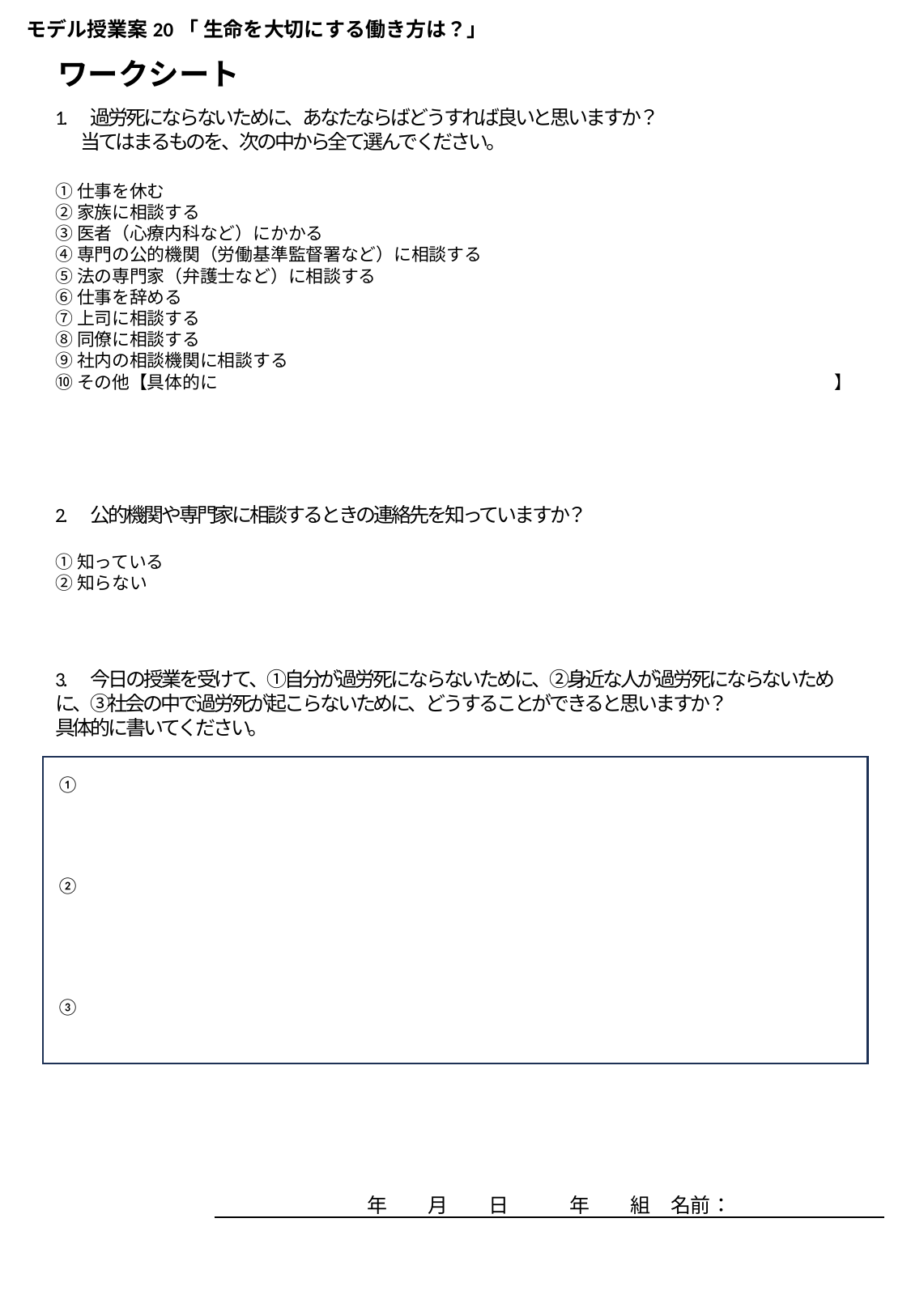

モデル授業案20「 生命を大切にする働き方は？」
ワークシート
1.　過労死にならないために、あなたならばどうすれば良いと思いますか？
　    当てはまるものを、次の中から全て選んでください。
①仕事を休む
②家族に相談する
③医者（心療内科など）にかかる
④専門の公的機関（労働基準監督署など）に相談する
⑤法の専門家（弁護士など）に相談する
⑥仕事を辞める
⑦上司に相談する
⑧同僚に相談する
⑨社内の相談機関に相談する
⑩その他【具体的に　　　　　　　　　　　　　　　　　　　　　　　　　　　　　　　　　　　】
2.　公的機関や専門家に相談するときの連絡先を知っていますか？
①知っている
②知らない
3.　今日の授業を受けて、①自分が過労死にならないために、②身近な人が過労死にならないため
に、③社会の中で過労死が起こらないために、どうすることができると思いますか？
具体的に書いてください。

①

②

③

　　年　　月　　日　　　年　　組　名前：